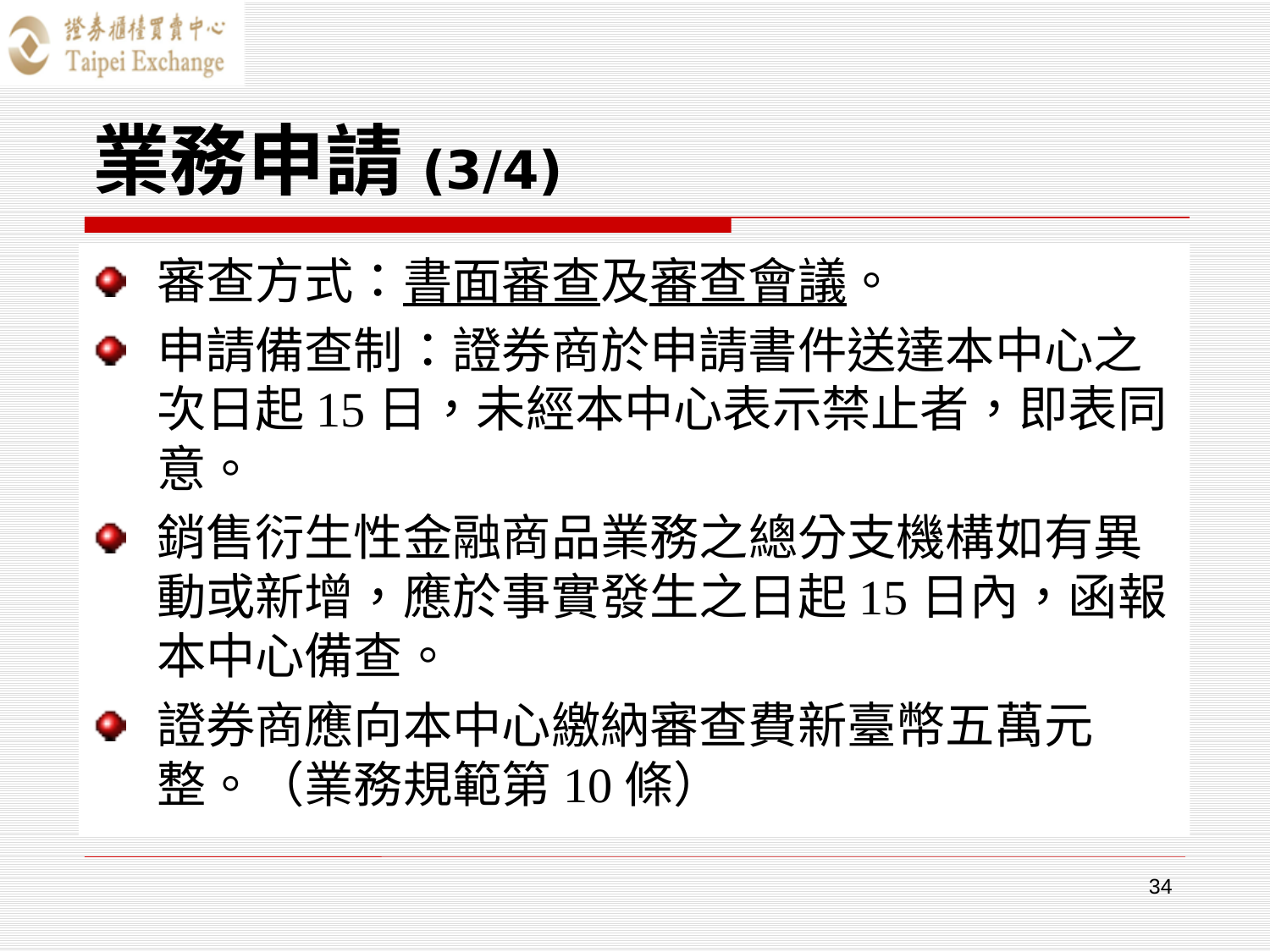

# 業務申請(3/4)
審查方式：書面審查及審查會議。
申請備查制：證券商於申請書件送達本中心之次日起15日，未經本中心表示禁止者，即表同意。
銷售衍生性金融商品業務之總分支機構如有異動或新增，應於事實發生之日起15日內，函報本中心備查。
證券商應向本中心繳納審查費新臺幣五萬元整。（業務規範第10條）
34